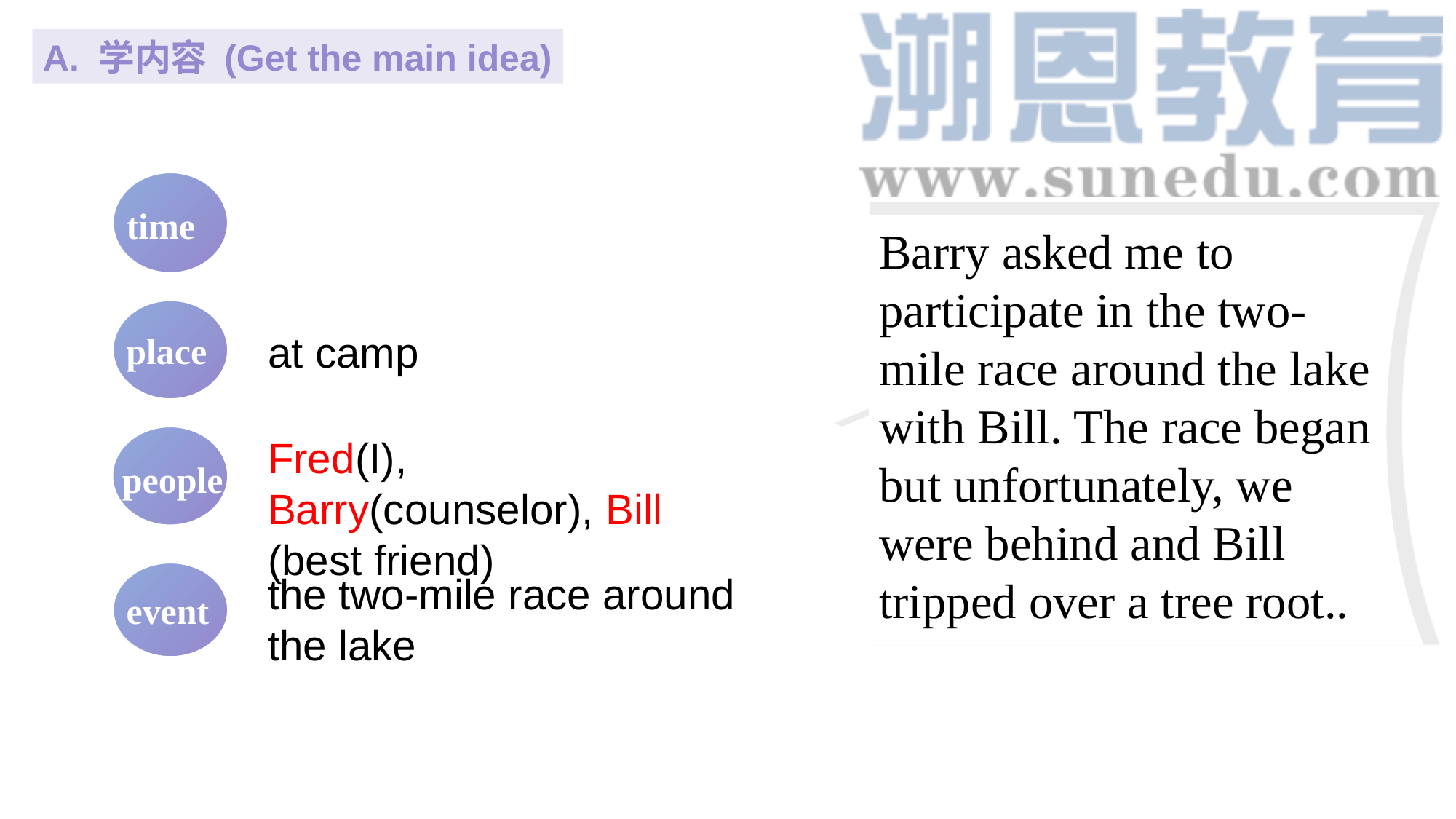

A. 学内容 (Get the main idea)

time
When

Barry asked me to participate in the two-mile race around the lake with Bill. The race began but unfortunately, we were behind and Bill tripped over a tree root..

place
at camp

people
Fred(I), Barry(counselor), Bill (best friend)

event
the two-mile race around the lake